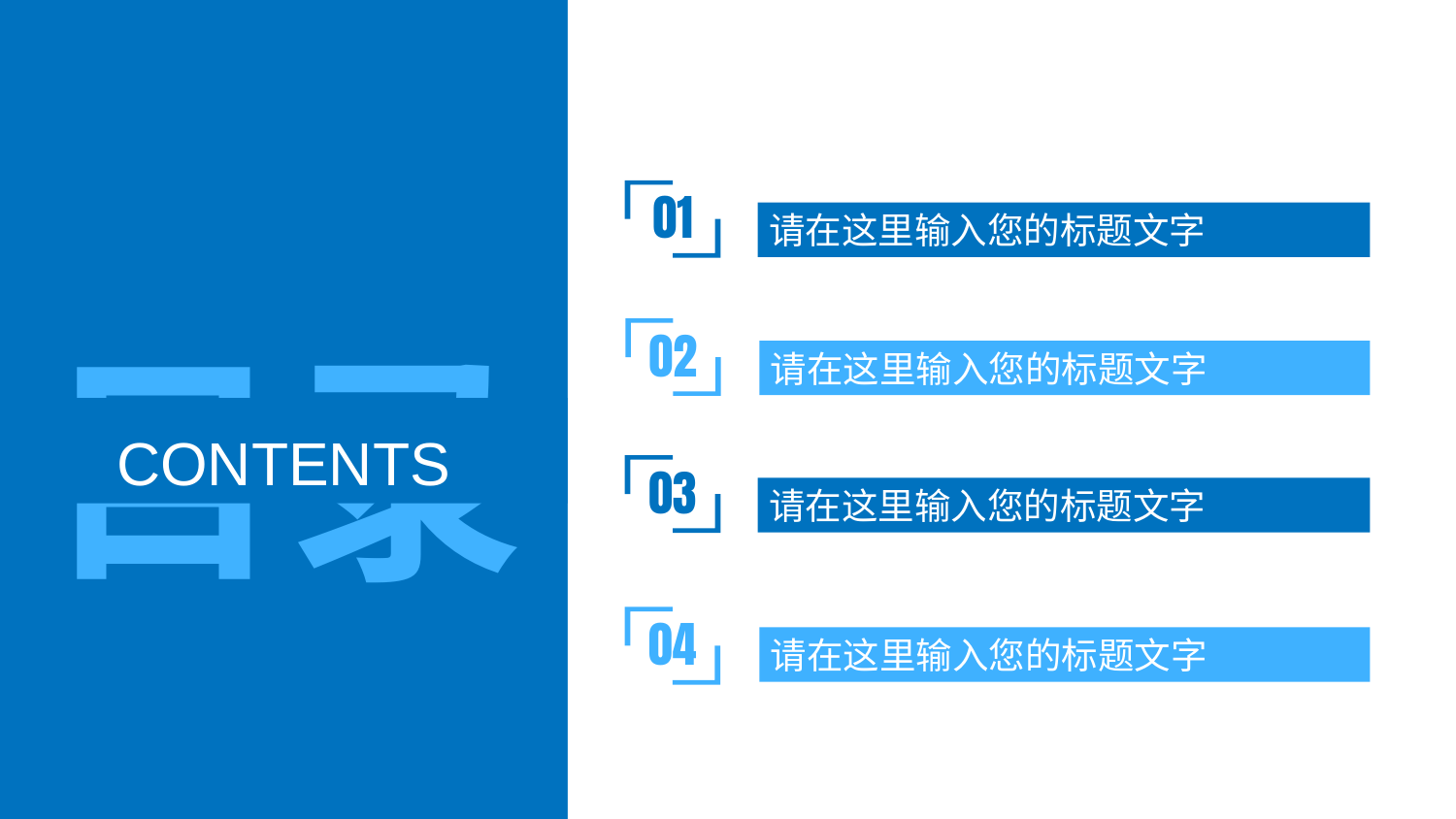

01
请在这里输入您的标题文字
目录
02
请在这里输入您的标题文字
CONTENTS
03
请在这里输入您的标题文字
04
请在这里输入您的标题文字